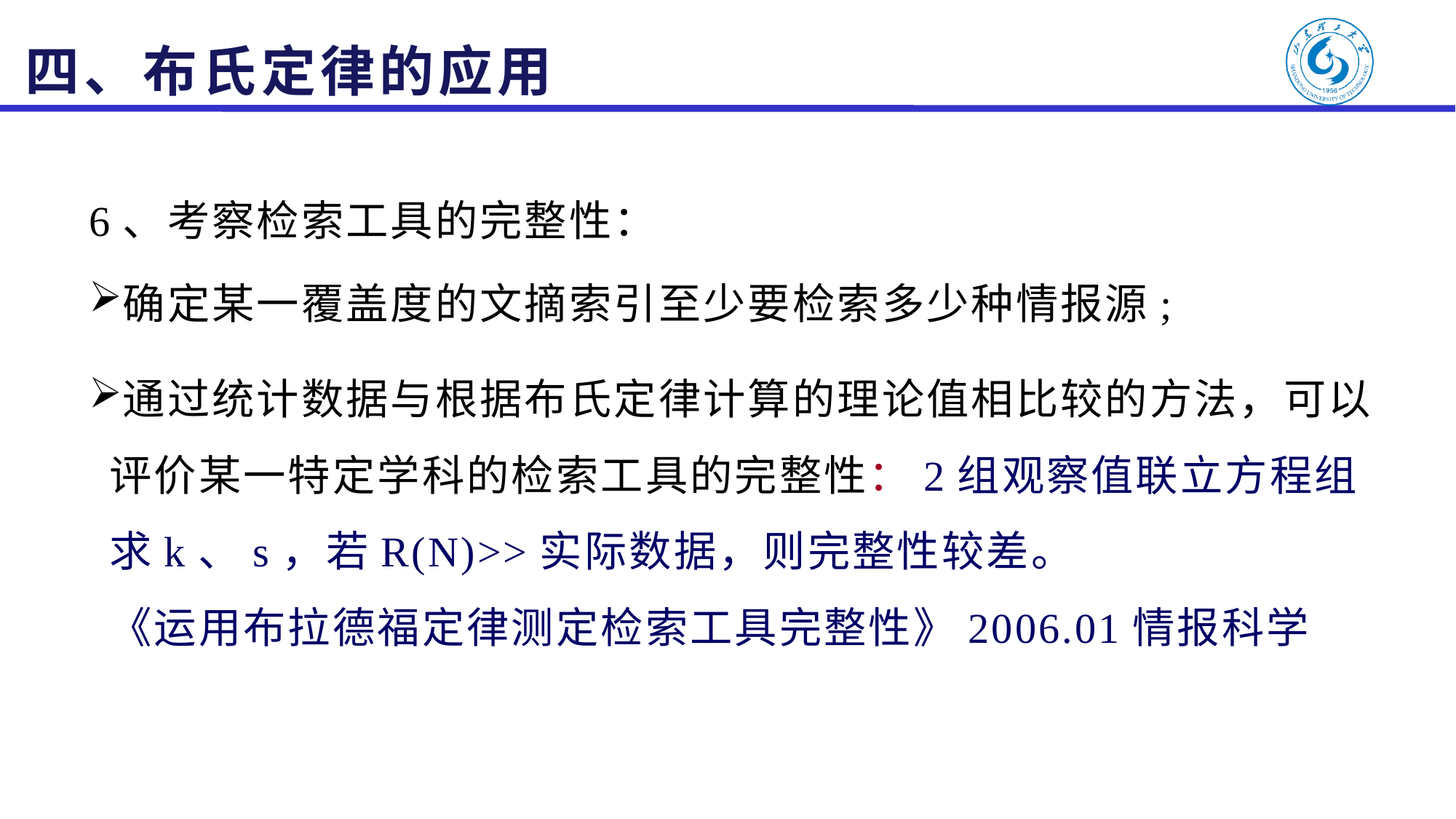

# 四、布氏定律的应用
6、考察检索工具的完整性：
确定某一覆盖度的文摘索引至少要检索多少种情报源;
通过统计数据与根据布氏定律计算的理论值相比较的方法，可以评价某一特定学科的检索工具的完整性：2组观察值联立方程组求k、s，若R(N)>>实际数据，则完整性较差。
《运用布拉德福定律测定检索工具完整性》2006.01情报科学